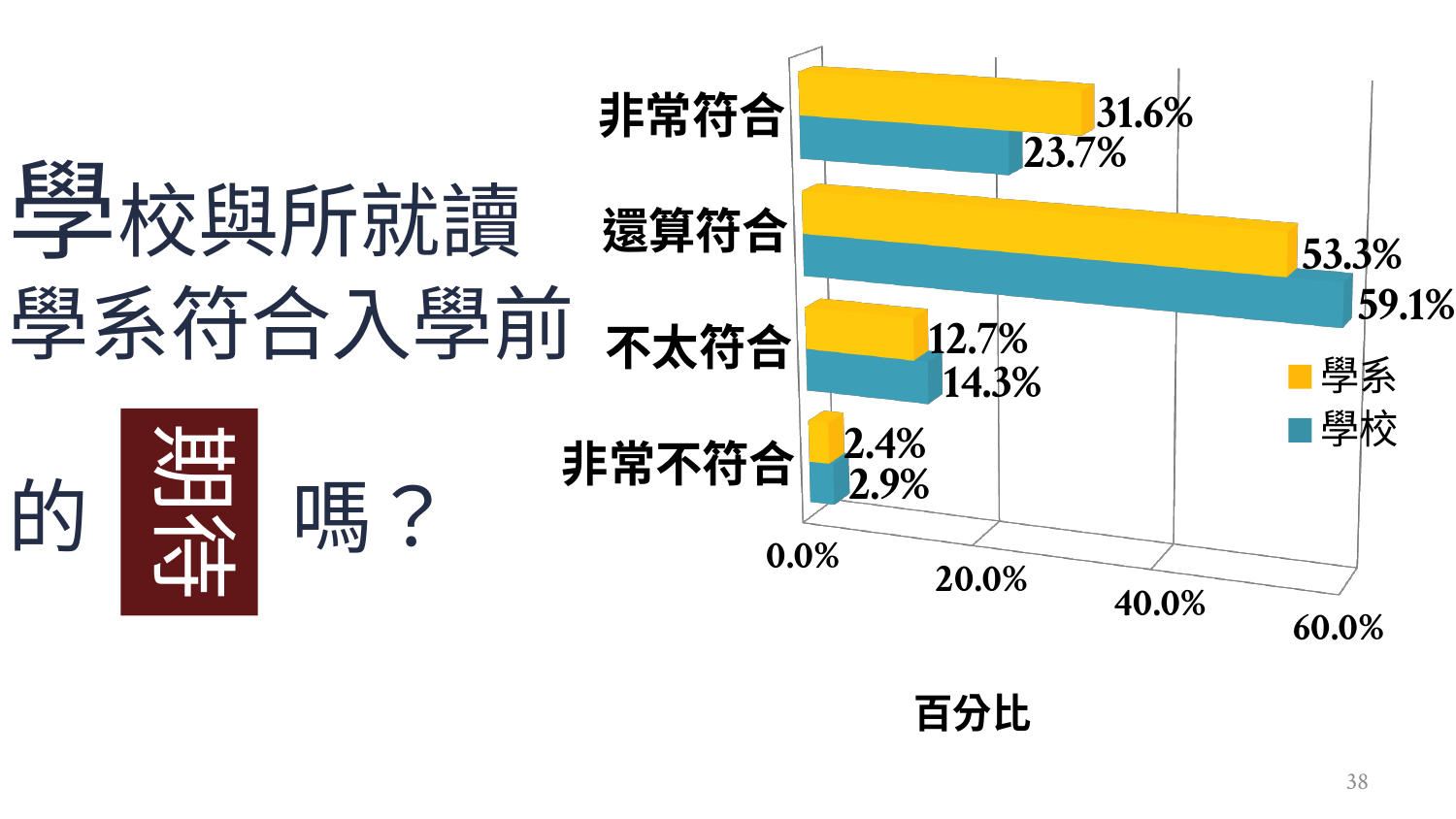

[unsupported chart]

學校與所就讀學系符合入學前

的     嗎？
期待
38